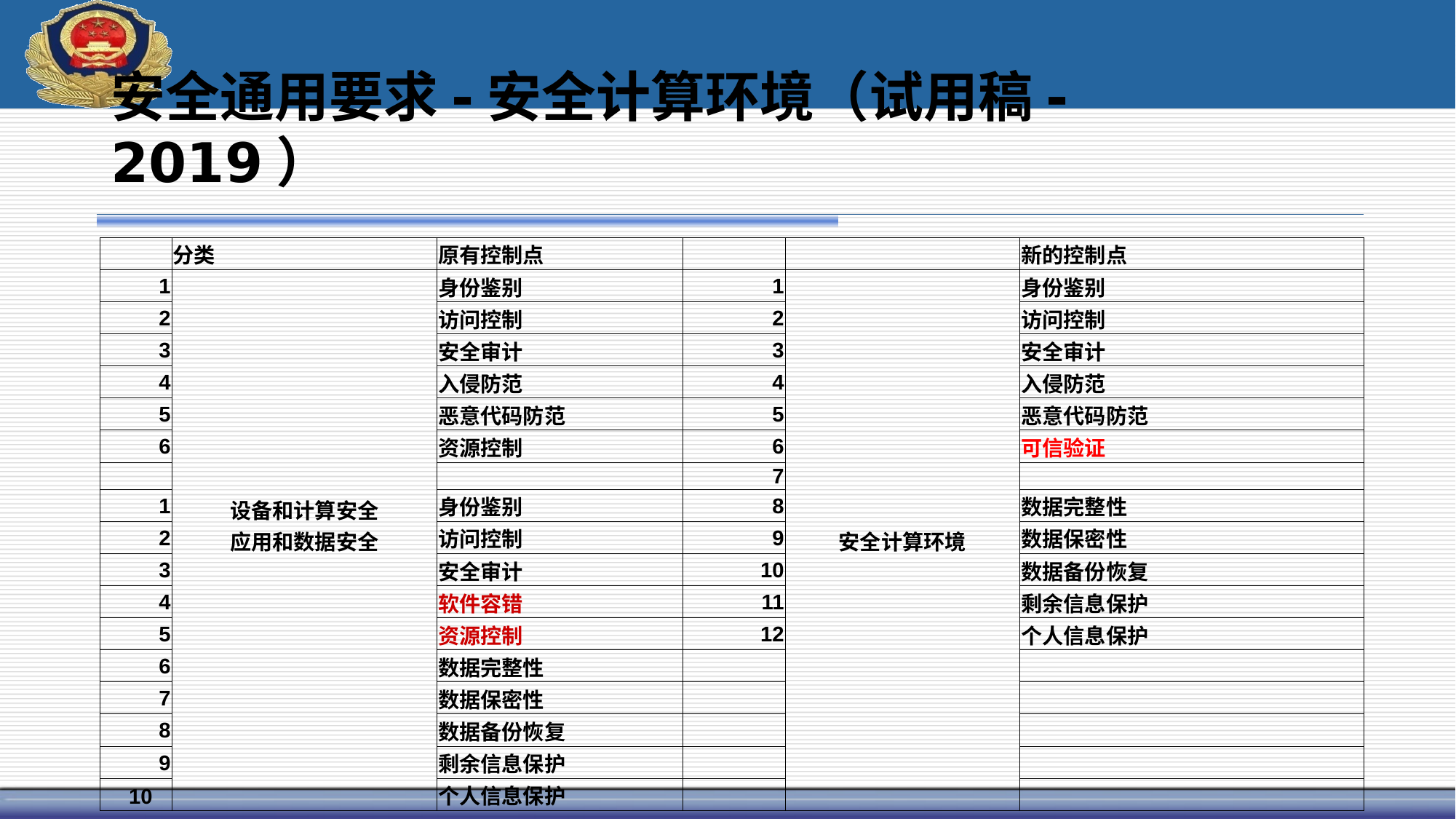

# 安全通用要求-安全计算环境（试用稿-2019）
|  | 分类 | 原有控制点 |  |  | 新的控制点 |
| --- | --- | --- | --- | --- | --- |
| 1 | 设备和计算安全 应用和数据安全 | 身份鉴别 | 1 | 安全计算环境 | 身份鉴别 |
| 2 |  | 访问控制 | 2 |  | 访问控制 |
| 3 |  | 安全审计 | 3 |  | 安全审计 |
| 4 |  | 入侵防范 | 4 |  | 入侵防范 |
| 5 |  | 恶意代码防范 | 5 |  | 恶意代码防范 |
| 6 |  | 资源控制 | 6 |  | 可信验证 |
|  |  |  | 7 |  |  |
| 1 |  | 身份鉴别 | 8 |  | 数据完整性 |
| 2 |  | 访问控制 | 9 |  | 数据保密性 |
| 3 |  | 安全审计 | 10 |  | 数据备份恢复 |
| 4 |  | 软件容错 | 11 |  | 剩余信息保护 |
| 5 |  | 资源控制 | 12 |  | 个人信息保护 |
| 6 |  | 数据完整性 |  |  |  |
| 7 |  | 数据保密性 |  |  |  |
| 8 |  | 数据备份恢复 |  |  |  |
| 9 |  | 剩余信息保护 |  |  |  |
| 10 |  | 个人信息保护 |  |  |  |